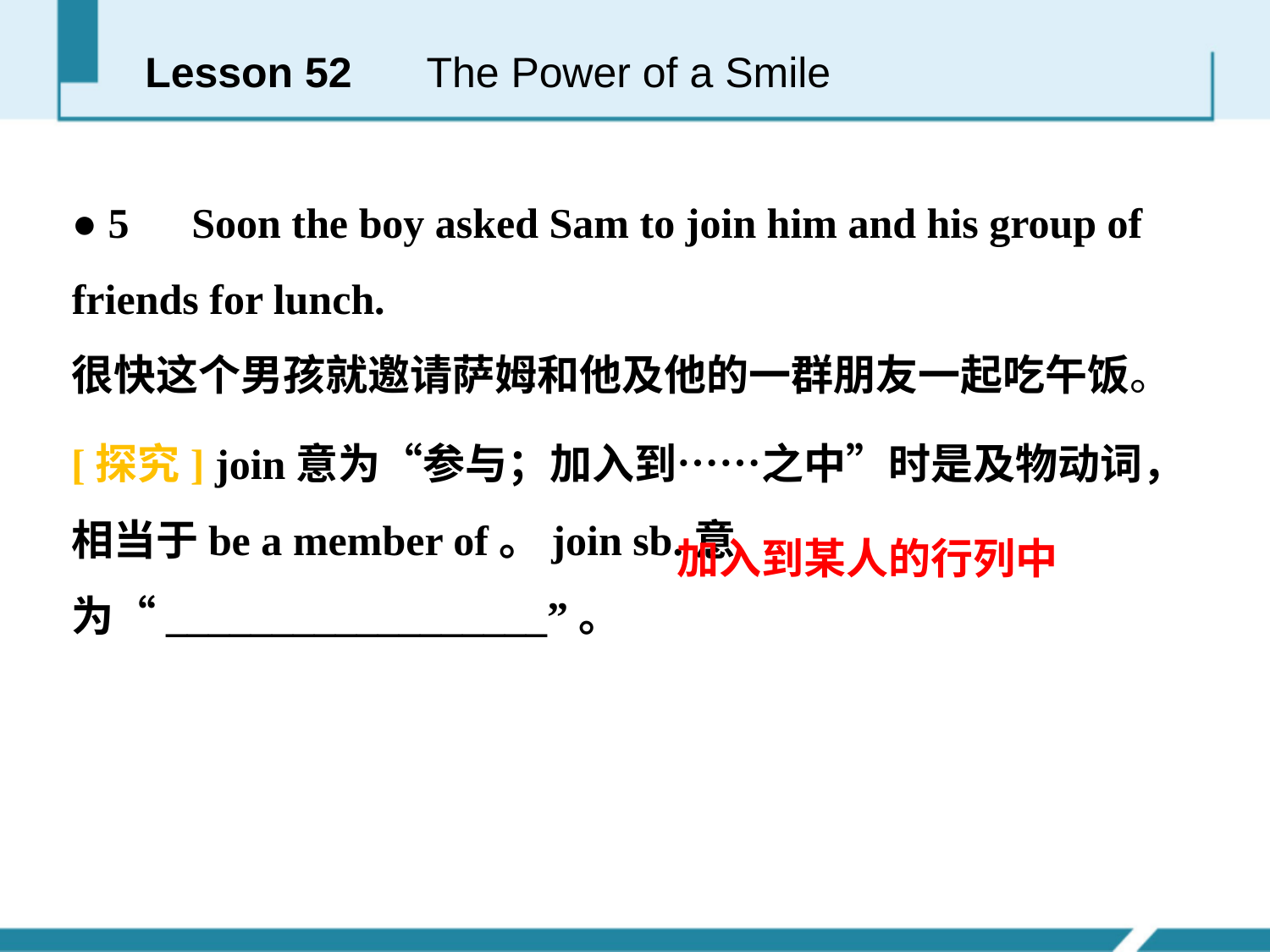

Lesson 52 　The Power of a Smile
● 5　Soon the boy asked Sam to join him and his group of friends for lunch.
很快这个男孩就邀请萨姆和他及他的一群朋友一起吃午饭。
[探究] join意为“参与；加入到……之中”时是及物动词，相当于be a member of。join sb.意为“__________________”。
加入到某人的行列中